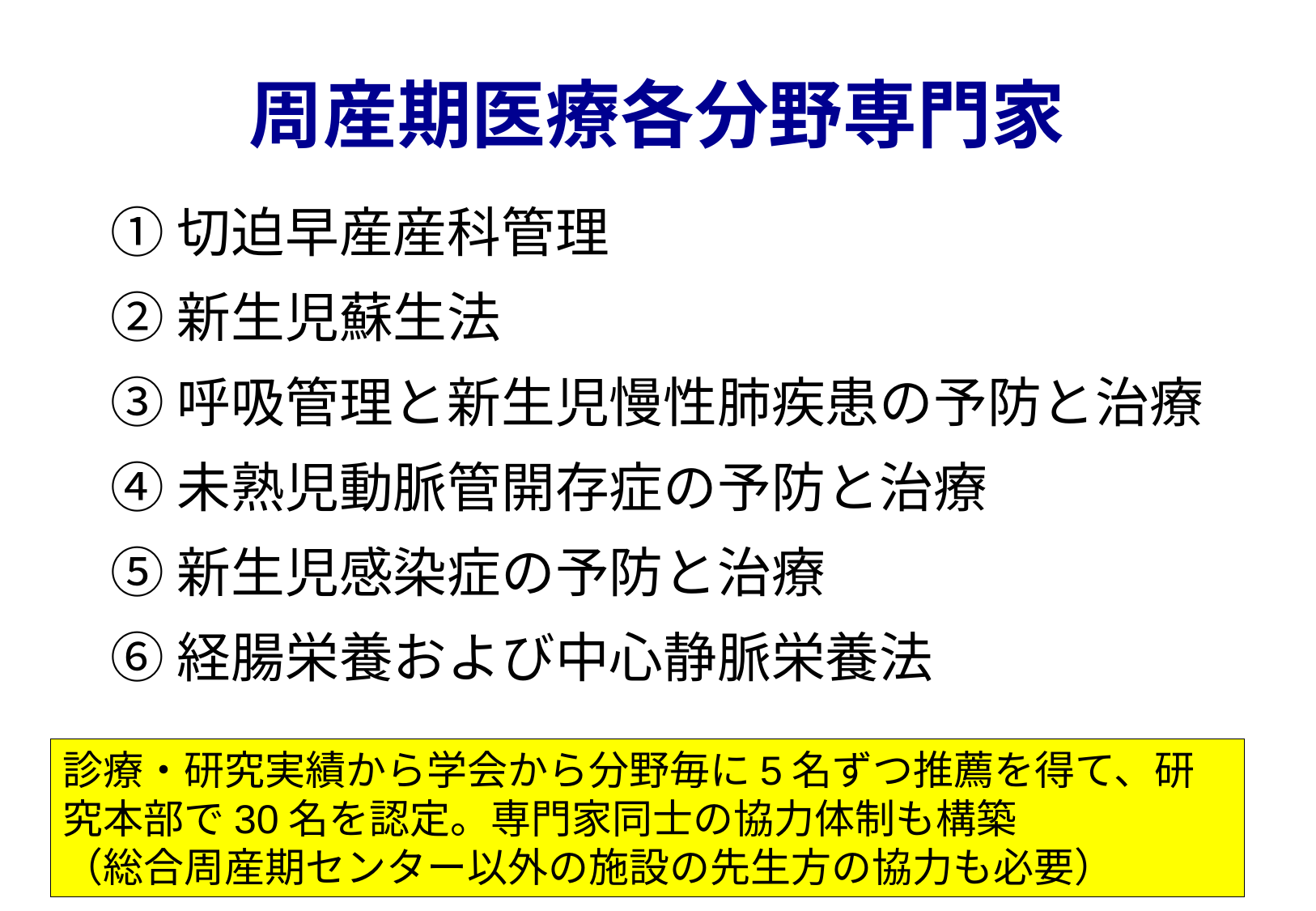

# 周産期医療各分野専門家
①切迫早産産科管理
②新生児蘇生法
③呼吸管理と新生児慢性肺疾患の予防と治療
④未熟児動脈管開存症の予防と治療
⑤新生児感染症の予防と治療
⑥経腸栄養および中心静脈栄養法
診療・研究実績から学会から分野毎に5名ずつ推薦を得て、研究本部で30名を認定。専門家同士の協力体制も構築
（総合周産期センター以外の施設の先生方の協力も必要）